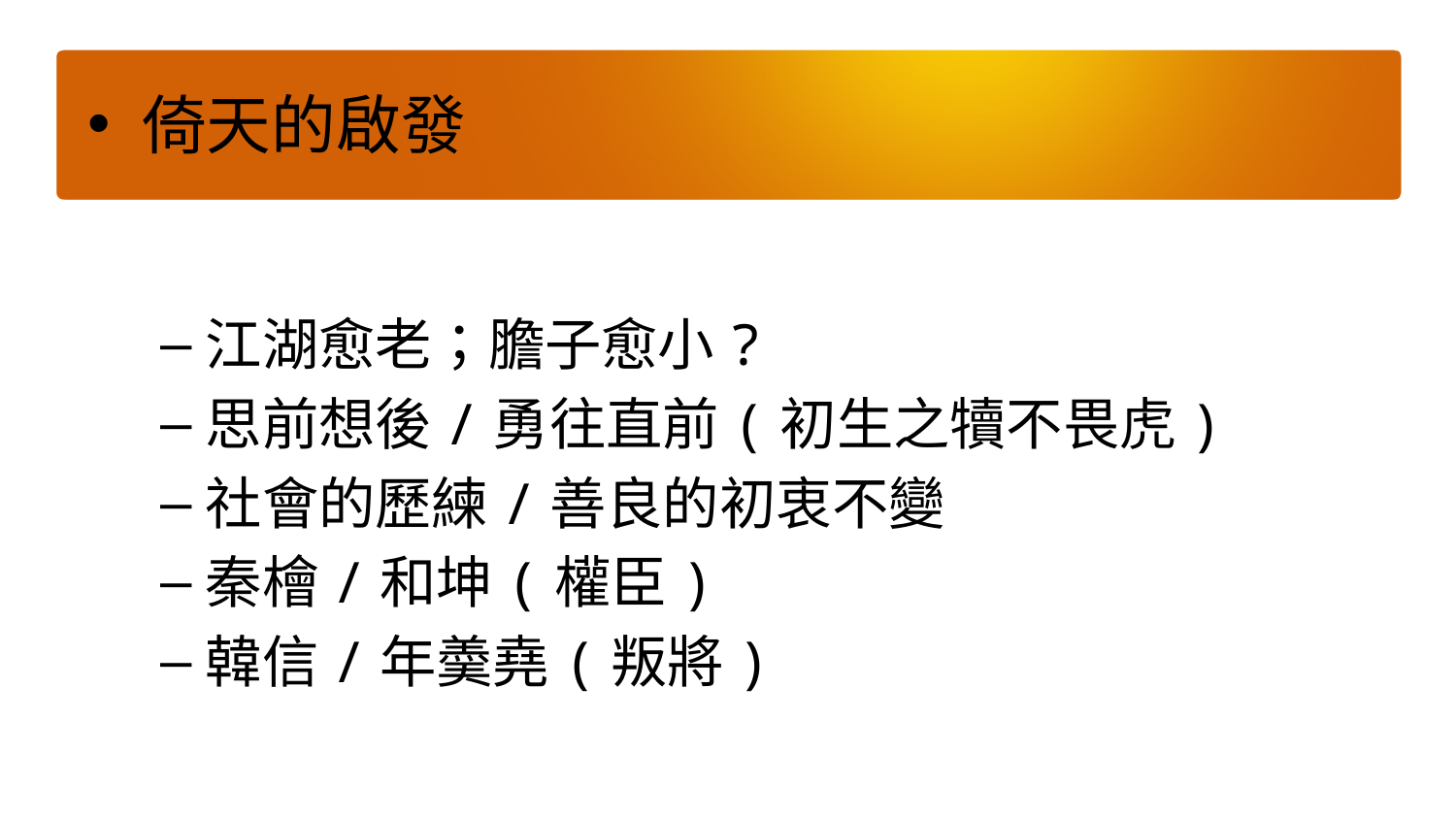

倚天的啟發
江湖/社會
江湖愈老；膽子愈小?
思前想後/勇往直前(初生之犢不畏虎)
社會的歷練/善良的初衷不變
秦檜/和坤(權臣)
韓信/年羮堯(叛將)